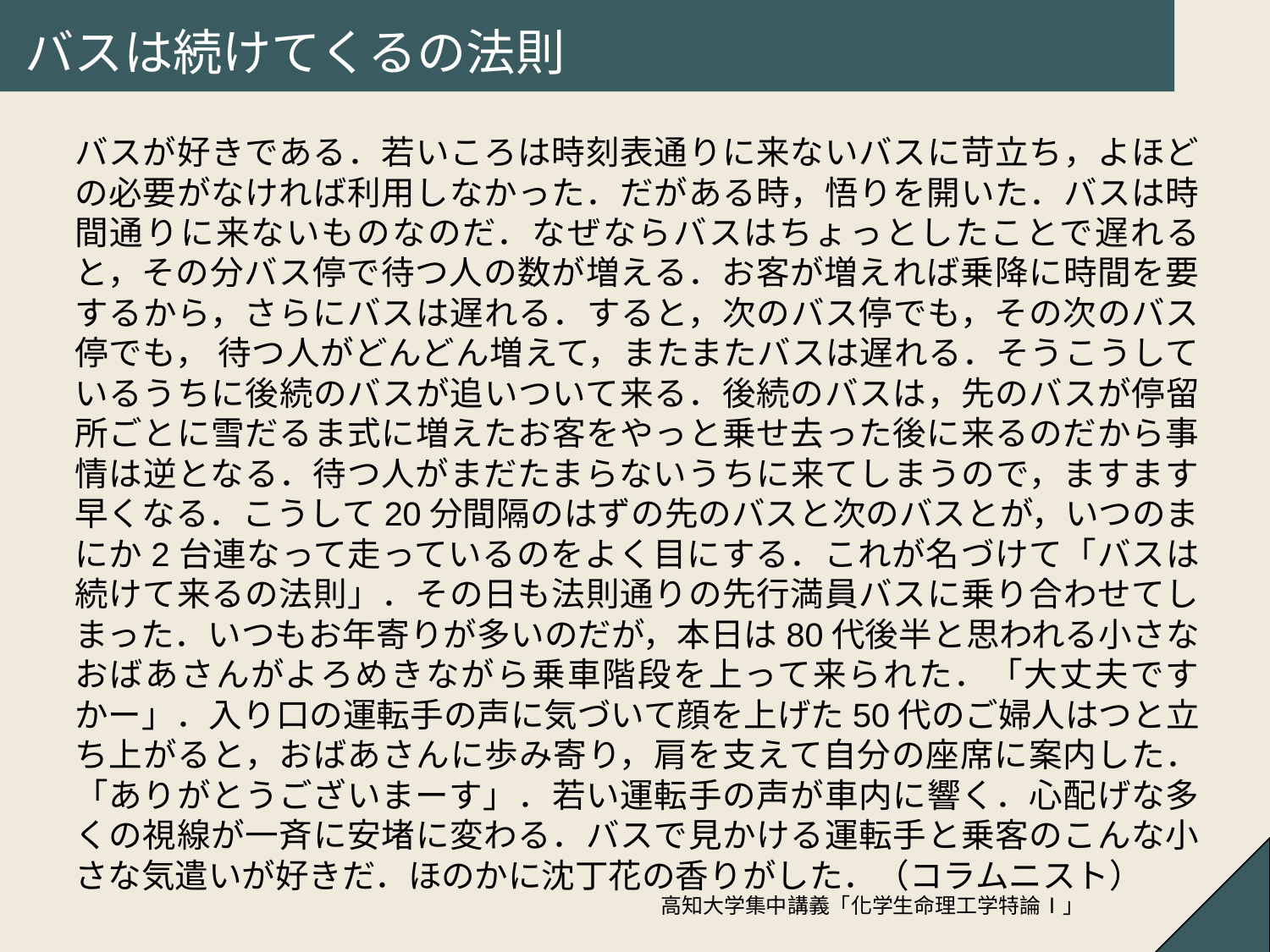

# バスは続けてくるの法則
バスが好きである．若いころは時刻表通りに来ないバスに苛立ち，よほどの必要がなければ利用しなかった．だがある時，悟りを開いた．バスは時間通りに来ないものなのだ．なぜならバスはちょっとしたことで遅れると，その分バス停で待つ人の数が増える．お客が増えれば乗降に時間を要するから，さらにバスは遅れる．すると，次のバス停でも，その次のバス停でも， 待つ人がどんどん増えて，またまたバスは遅れる．そうこうしているうちに後続のバスが追いついて来る．後続のバスは，先のバスが停留所ごとに雪だるま式に増えたお客をやっと乗せ去った後に来るのだから事情は逆となる．待つ人がまだたまらないうちに来てしまうので，ますます早くなる．こうして20分間隔のはずの先のバスと次のバスとが，いつのまにか2台連なって走っているのをよく目にする．これが名づけて「バスは続けて来るの法則」．その日も法則通りの先行満員バスに乗り合わせてしまった．いつもお年寄りが多いのだが，本日は80代後半と思われる小さなおばあさんがよろめきながら乗車階段を上って来られた．「大丈夫ですかー」．入り口の運転手の声に気づいて顔を上げた50代のご婦人はつと立ち上がると，おばあさんに歩み寄り，肩を支えて自分の座席に案内した．「ありがとうございまーす」．若い運転手の声が車内に響く．心配げな多くの視線が一斉に安堵に変わる．バスで見かける運転手と乗客のこんな小さな気遣いが好きだ．ほのかに沈丁花の香りがした．（コラムニスト）